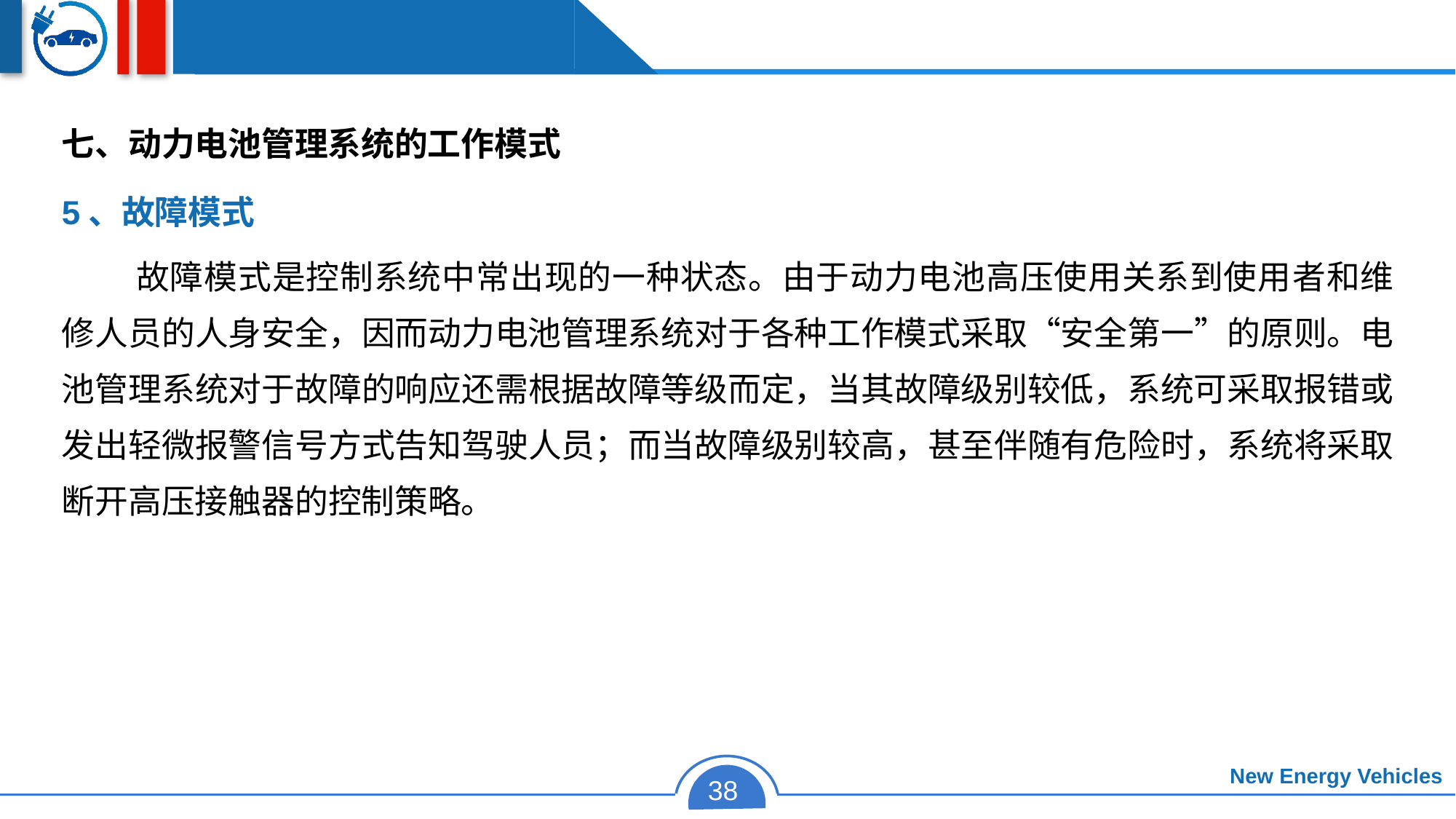

七、动力电池管理系统的工作模式
5、故障模式
        故障模式是控制系统中常出现的一种状态。由于动力电池高压使用关系到使用者和维修人员的人身安全，因而动力电池管理系统对于各种工作模式采取“安全第一”的原则。电池管理系统对于故障的响应还需根据故障等级而定，当其故障级别较低，系统可采取报错或发出轻微报警信号方式告知驾驶人员；而当故障级别较高，甚至伴随有危险时，系统将采取断开高压接触器的控制策略。